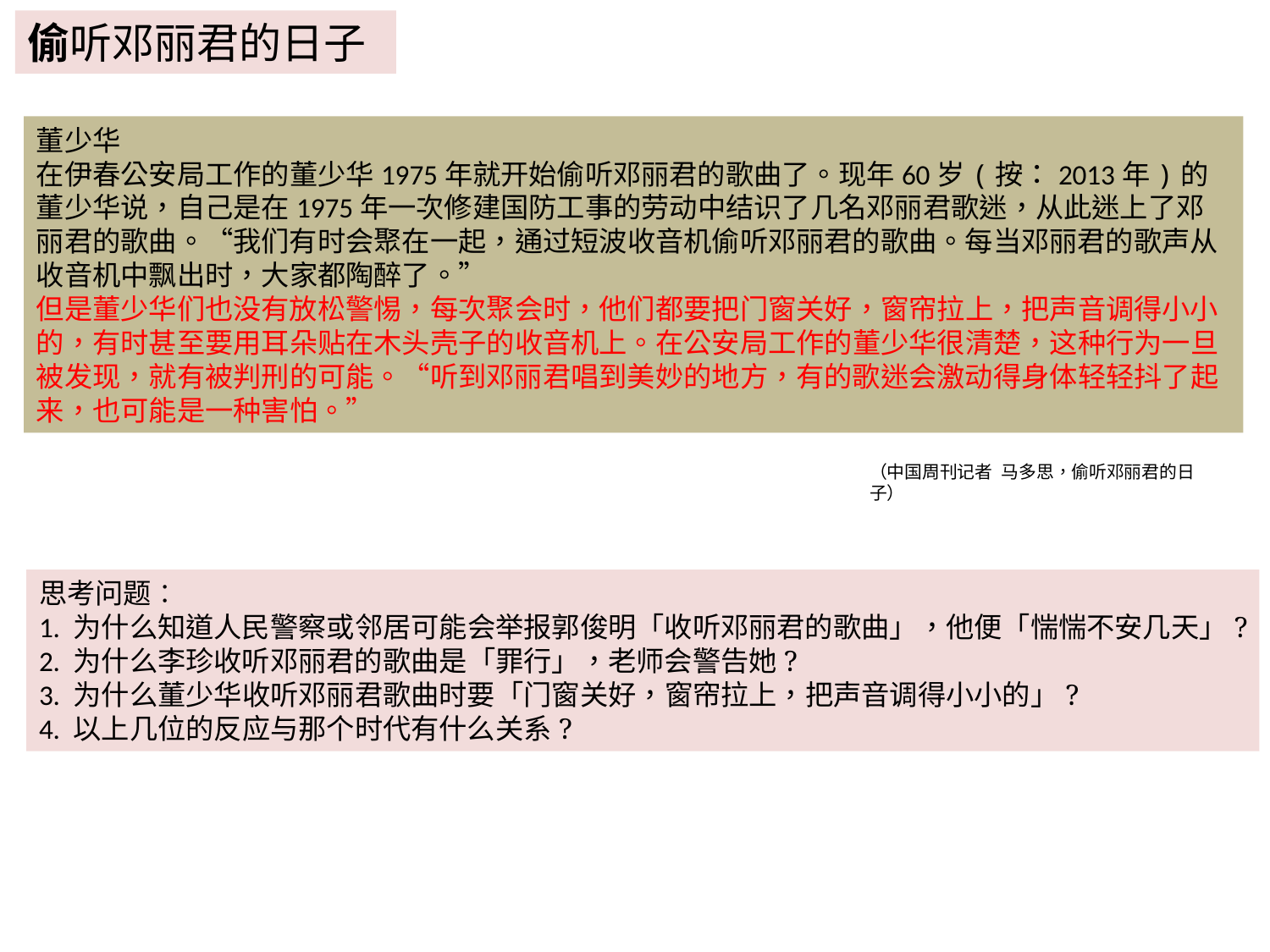

偷听邓丽君的日子
董少华
在伊春公安局工作的董少华1975年就开始偷听邓丽君的歌曲了。现年60岁(按：2013年)的董少华说，自己是在1975年一次修建国防工事的劳动中结识了几名邓丽君歌迷，从此迷上了邓丽君的歌曲。“我们有时会聚在一起，通过短波收音机偷听邓丽君的歌曲。每当邓丽君的歌声从收音机中飘出时，大家都陶醉了。”
但是董少华们也没有放松警惕，每次聚会时，他们都要把门窗关好，窗帘拉上，把声音调得小小的，有时甚至要用耳朵贴在木头壳子的收音机上。在公安局工作的董少华很清楚，这种行为一旦被发现，就有被判刑的可能。“听到邓丽君唱到美妙的地方，有的歌迷会激动得身体轻轻抖了起来，也可能是一种害怕。”
（中国周刊记者 马多思，偷听邓丽君的日子）
思考问题：
1. 为什么知道人民警察或邻居可能会举报郭俊明「收听邓丽君的歌曲」，他便「惴惴不安几天」?
2. 为什么李珍收听邓丽君的歌曲是「罪行」，老师会警告她?
3. 为什么董少华收听邓丽君歌曲时要「门窗关好，窗帘拉上，把声音调得小小的」?
4. 以上几位的反应与那个时代有什么关系?